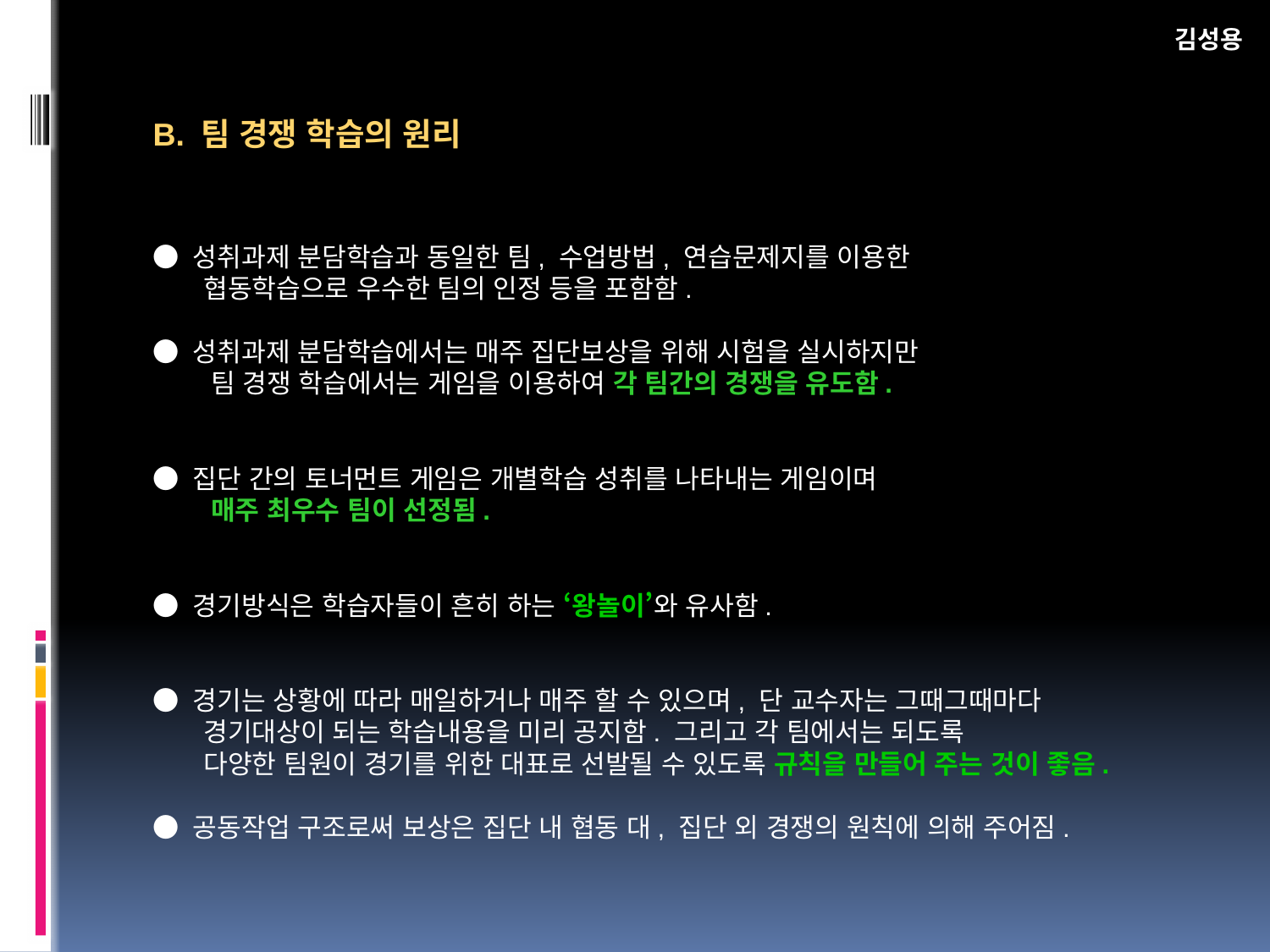

김성용

B. 팀 경쟁 학습의 원리

● 성취과제 분담학습과 동일한 팀, 수업방법, 연습문제지를 이용한
      협동학습으로 우수한 팀의 인정 등을 포함함.

● 성취과제 분담학습에서는 매주 집단보상을 위해 시험을 실시하지만
       팀 경쟁 학습에서는 게임을 이용하여 각 팀간의 경쟁을 유도함.

● 집단 간의 토너먼트 게임은 개별학습 성취를 나타내는 게임이며
       매주 최우수 팀이 선정됨.

● 경기방식은 학습자들이 흔히 하는 ‘왕놀이’와 유사함.

● 경기는 상황에 따라 매일하거나 매주 할 수 있으며, 단 교수자는 그때그때마다
      경기대상이 되는 학습내용을 미리 공지함. 그리고 각 팀에서는 되도록
      다양한 팀원이 경기를 위한 대표로 선발될 수 있도록 규칙을 만들어 주는 것이 좋음.

● 공동작업 구조로써 보상은 집단 내 협동 대, 집단 외 경쟁의 원칙에 의해 주어짐.